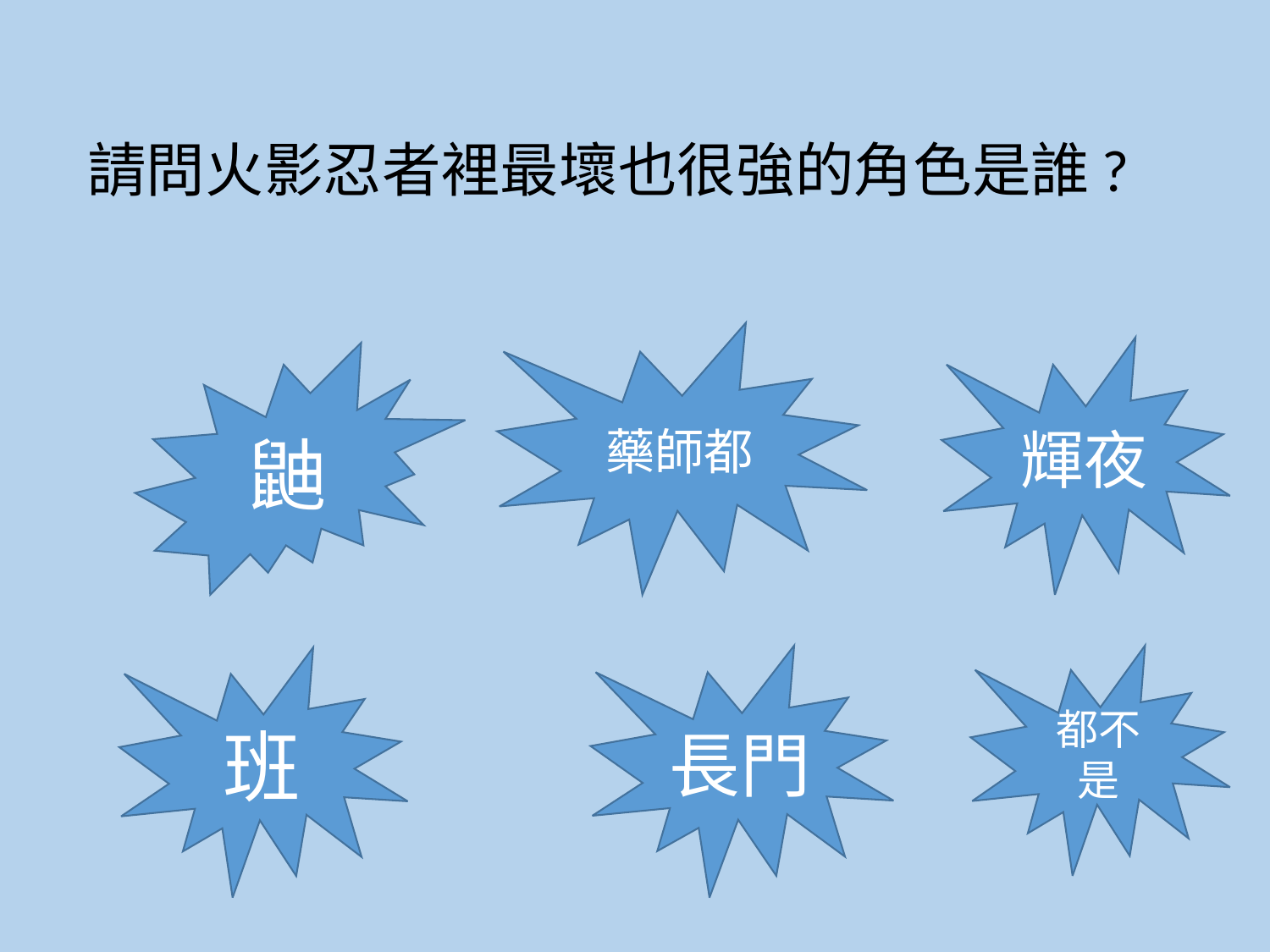

# 請問火影忍者裡最壞也很強的角色是誰?
藥師都
輝夜
鼬
長門
都不是
班